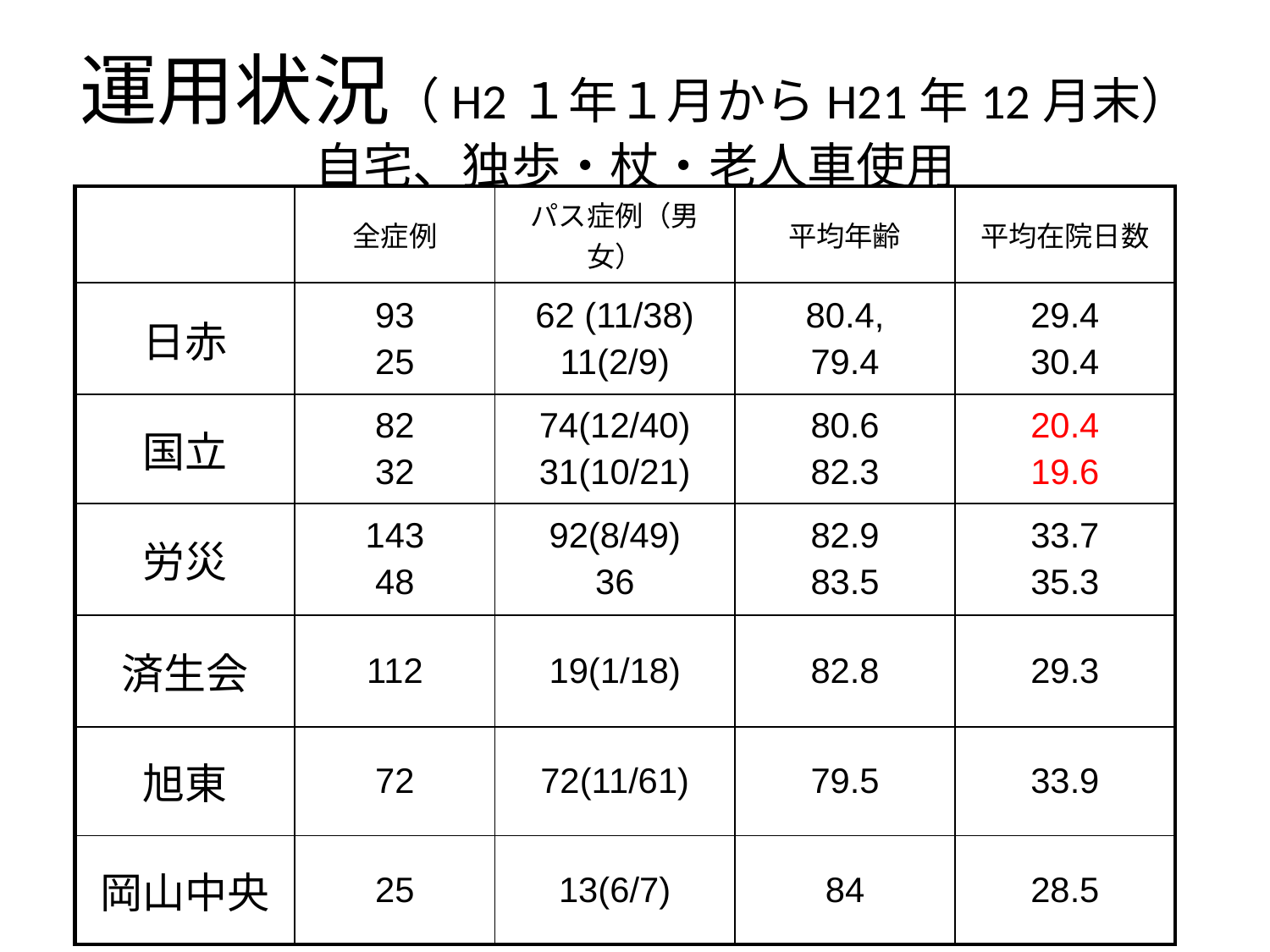

# 運用状況（H2１年１月からH21年12月末） 自宅、独歩・杖・老人車使用
|  | 全症例 | パス症例（男女） | 平均年齢 | 平均在院日数 |
| --- | --- | --- | --- | --- |
| 日赤 | 93 25 | 62 (11/38) 11(2/9) | 80.4, 79.4 | 29.4 30.4 |
| 国立 | 82 32 | 74(12/40) 31(10/21) | 80.6 82.3 | 20.4 19.6 |
| 労災 | 143 48 | 92(8/49) 36 | 82.9 83.5 | 33.7 35.3 |
| 済生会 | 112 | 19(1/18) | 82.8 | 29.3 |
| 旭東 | 72 | 72(11/61) | 79.5 | 33.9 |
| 岡山中央 | 25 | 13(6/7) | 84 | 28.5 |